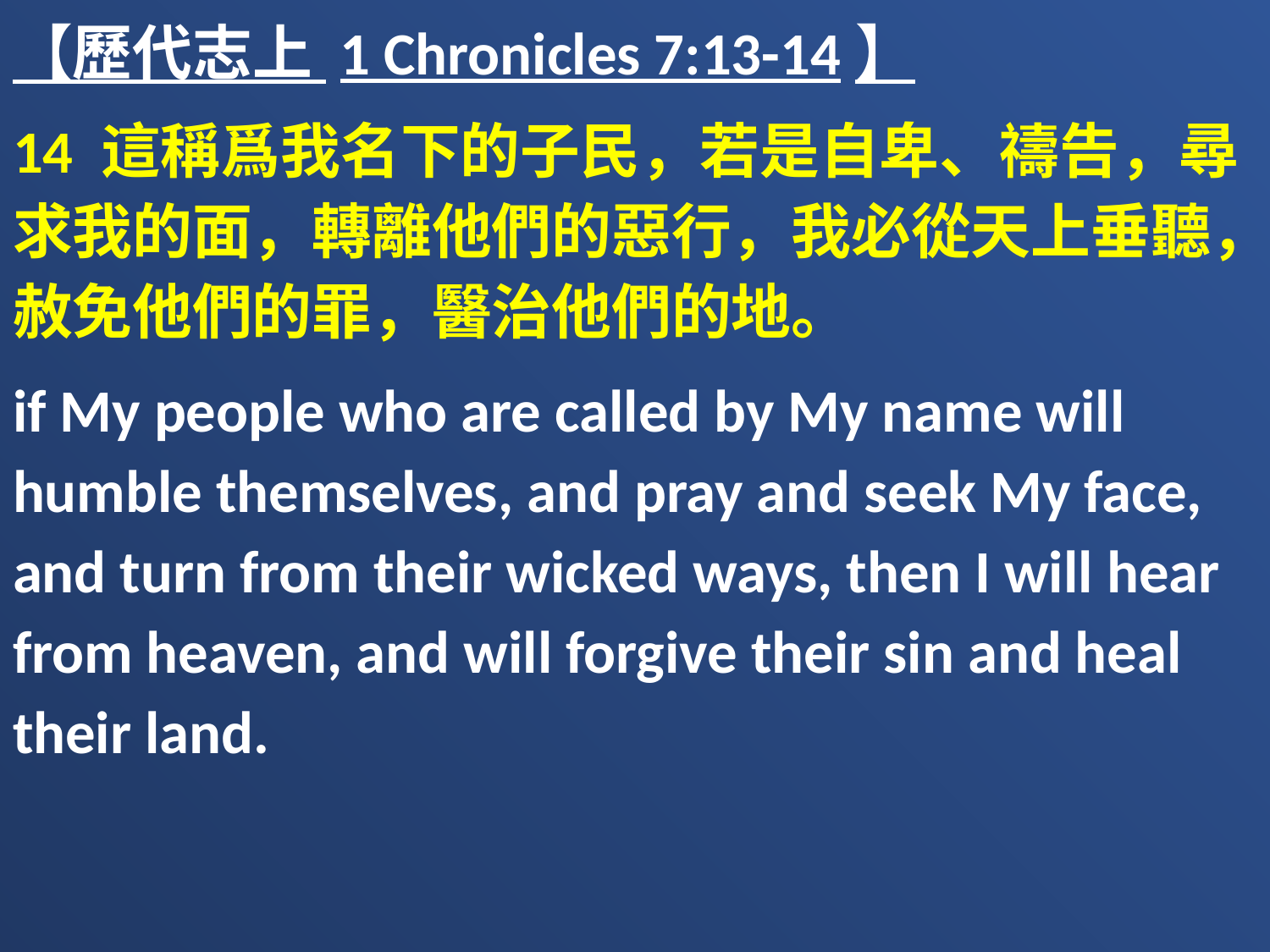

【歷代志上 1 Chronicles 7:13-14】
14 這稱爲我名下的子民，若是自卑、禱告，尋求我的面，轉離他們的惡行，我必從天上垂聽，赦免他們的罪，醫治他們的地。
if My people who are called by My name will humble themselves, and pray and seek My face, and turn from their wicked ways, then I will hear from heaven, and will forgive their sin and heal their land.